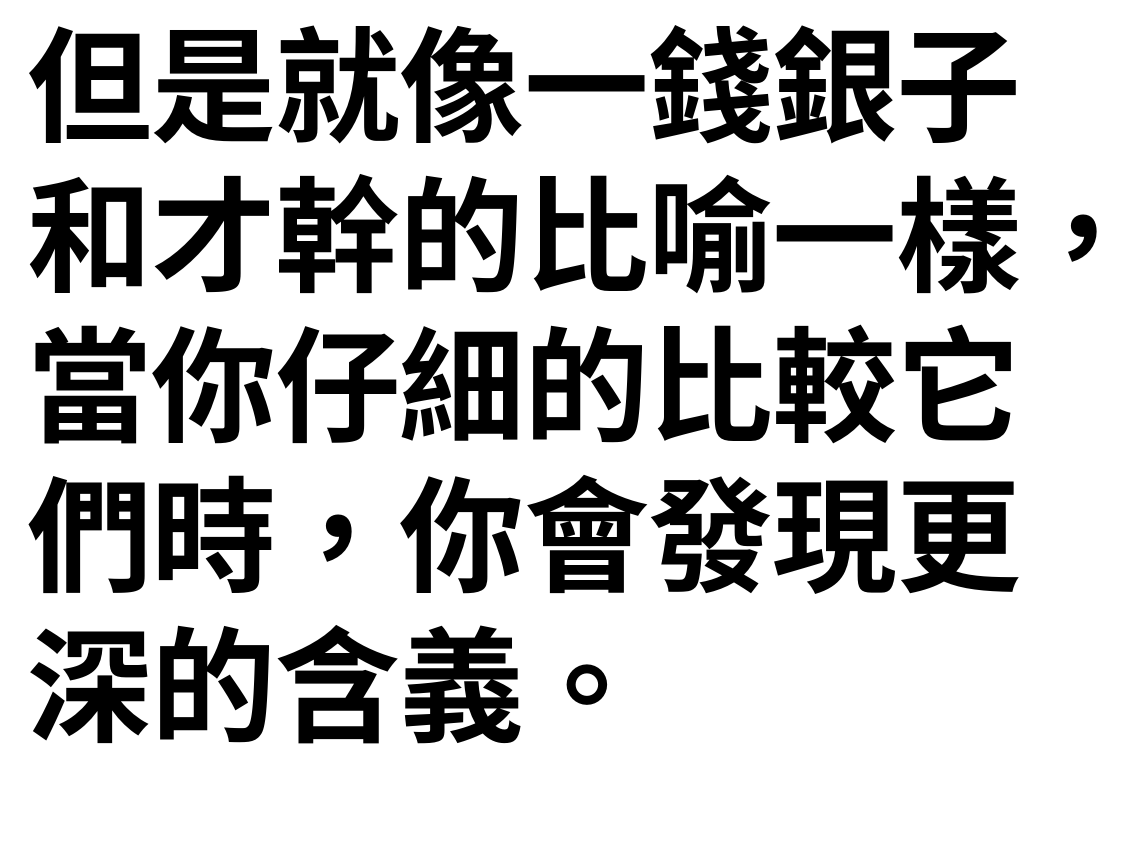

但是就像一錢銀子和才幹的比喻一樣，當你仔細的比較它們時，你會發現更深的含義。